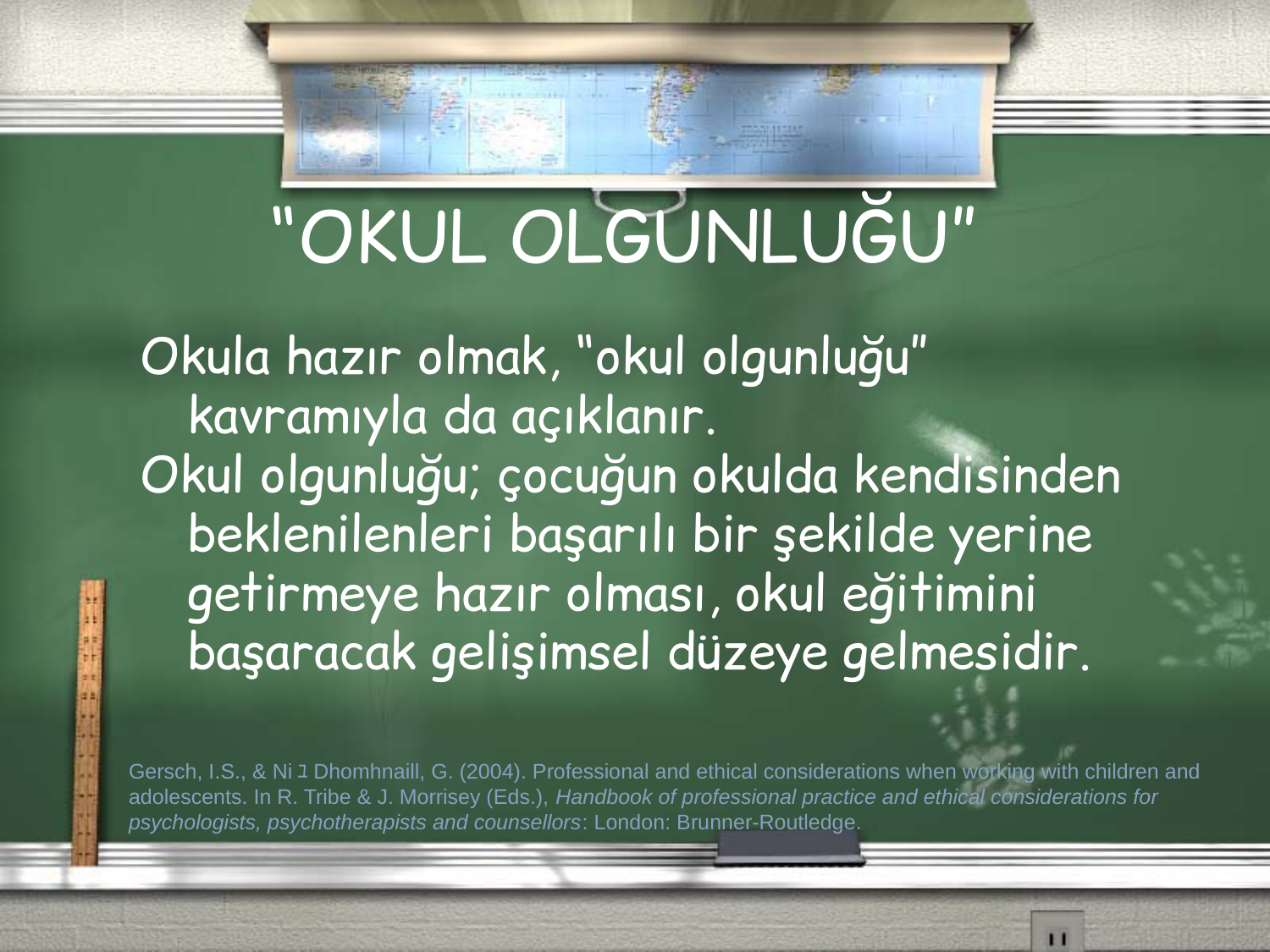

“OKUL OLGUNLUĞU”

Okula hazır olmak, “okul olgunluğu” kavramıyla da açıklanır.
Okul olgunluğu; çocuğun okulda kendisinden beklenilenleri başarılı bir şekilde yerine getirmeye hazır olması, okul eğitimini başaracak gelişimsel düzeye gelmesidir.

Gersch, I.S., & NiﾕDhomhnaill, G. (2004). Professional and ethical considerations when working with children and adolescents. In R. Tribe & J. Morrisey (Eds.), Handbook of professional practice and ethical considerations for psychologists, psychotherapists and counsellors: London: Brunner-Routledge.